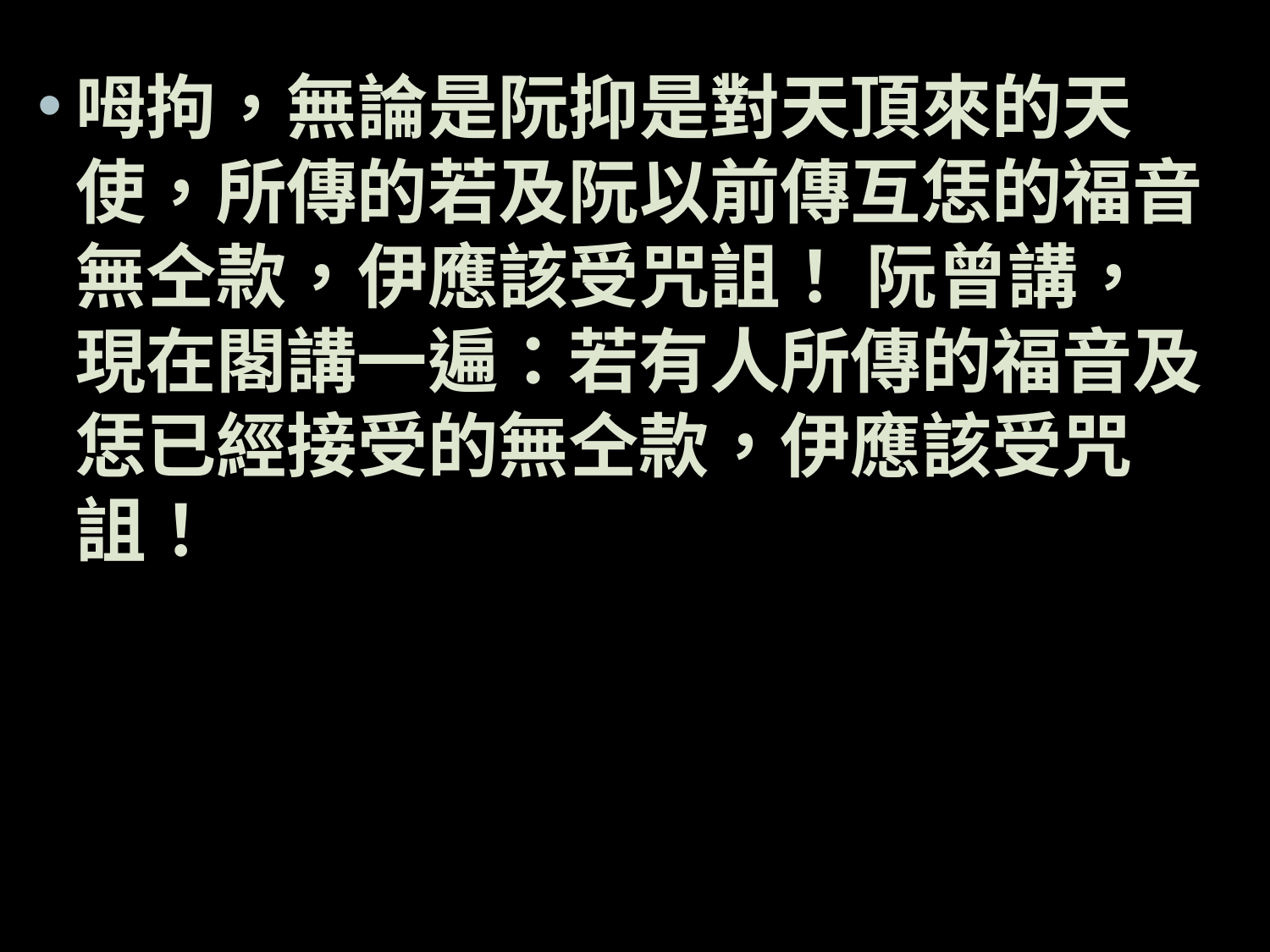

呣拘，無論是阮抑是對天頂來的天使，所傳的若及阮以前傳互恁的福音無仝款，伊應該受咒詛！ 阮曾講，現在閣講一遍：若有人所傳的福音及恁已經接受的無仝款，伊應該受咒詛！